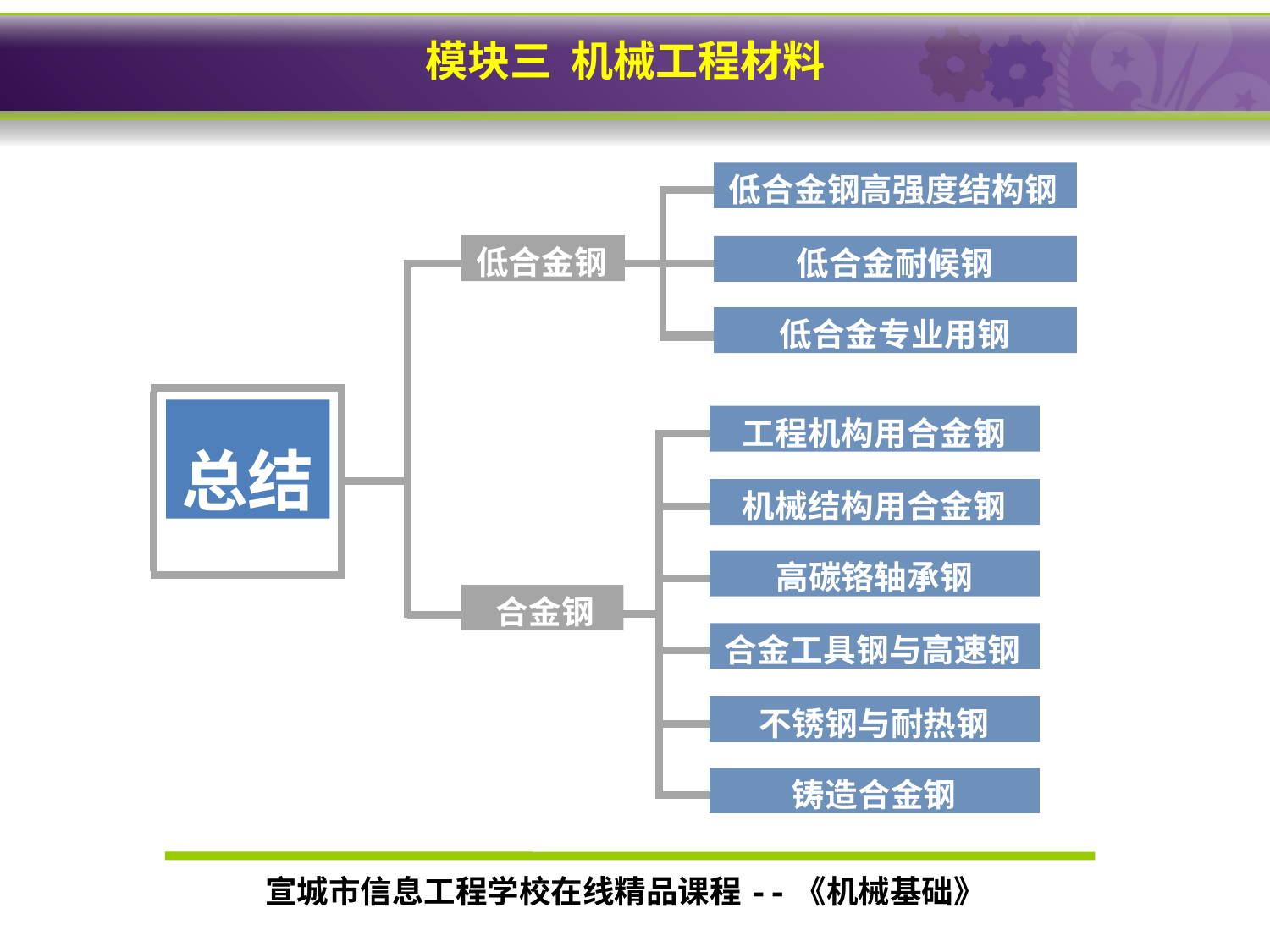

低合金钢高强度结构钢

低合金钢
低合金耐候钢

低合金专业用钢0

总结
工程机构用合金钢

机械结构用合金钢

高碳铬轴承钢

合金钢

合金工具钢与高速钢

不锈钢与耐热钢

铸造合金钢